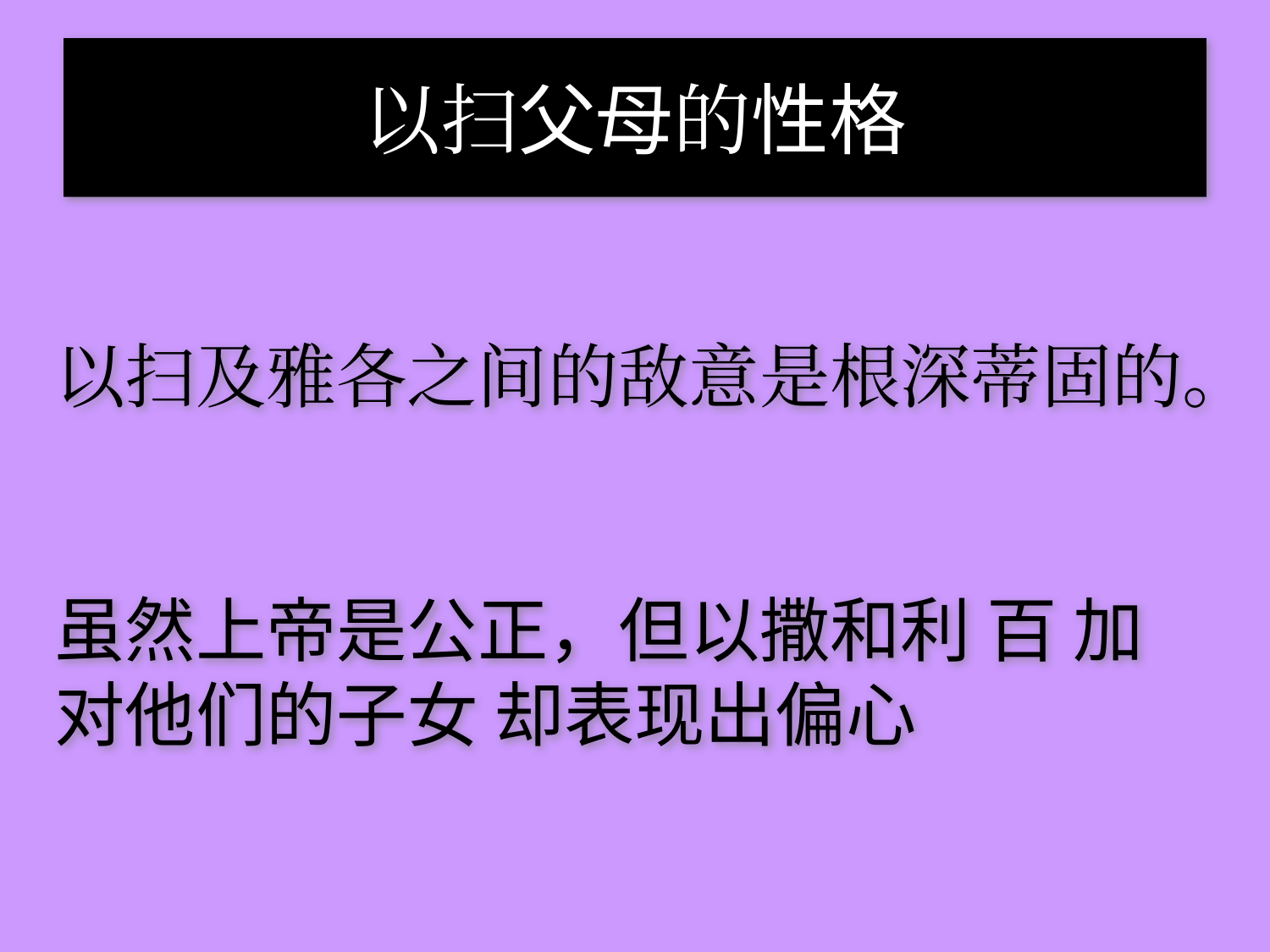

# 以扫父母的性格

以扫及雅各之间的敌意是根深蒂固的。

虽然上帝是公正，但以撒和利 百 加 对他们的子女 却表现出偏心